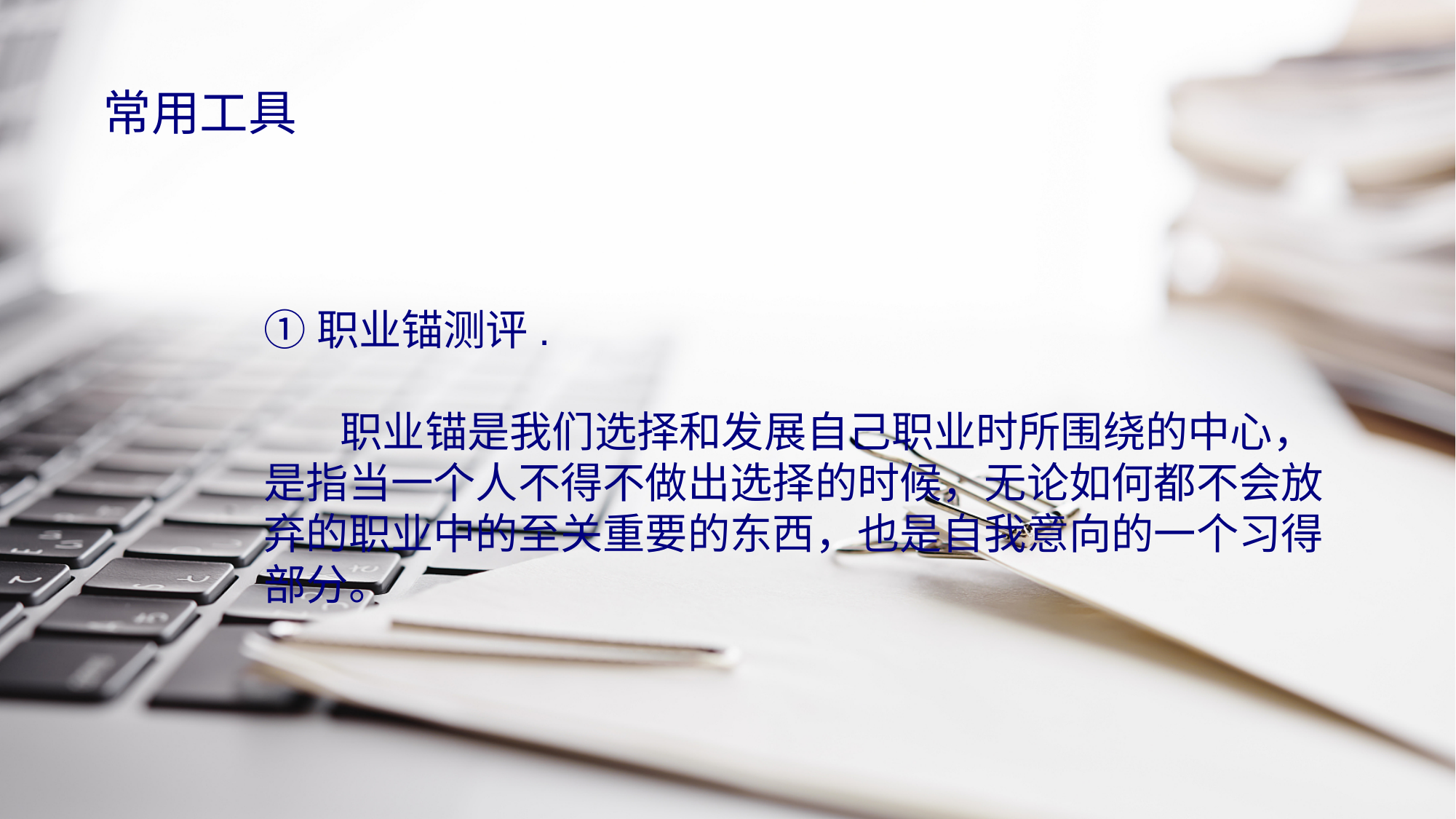

常用工具
①职业锚测评.

       职业锚是我们选择和发展自己职业时所围绕的中心，是指当一个人不得不做出选择的时候，无论如何都不会放弃的职业中的至关重要的东西，也是自我意向的一个习得部分。